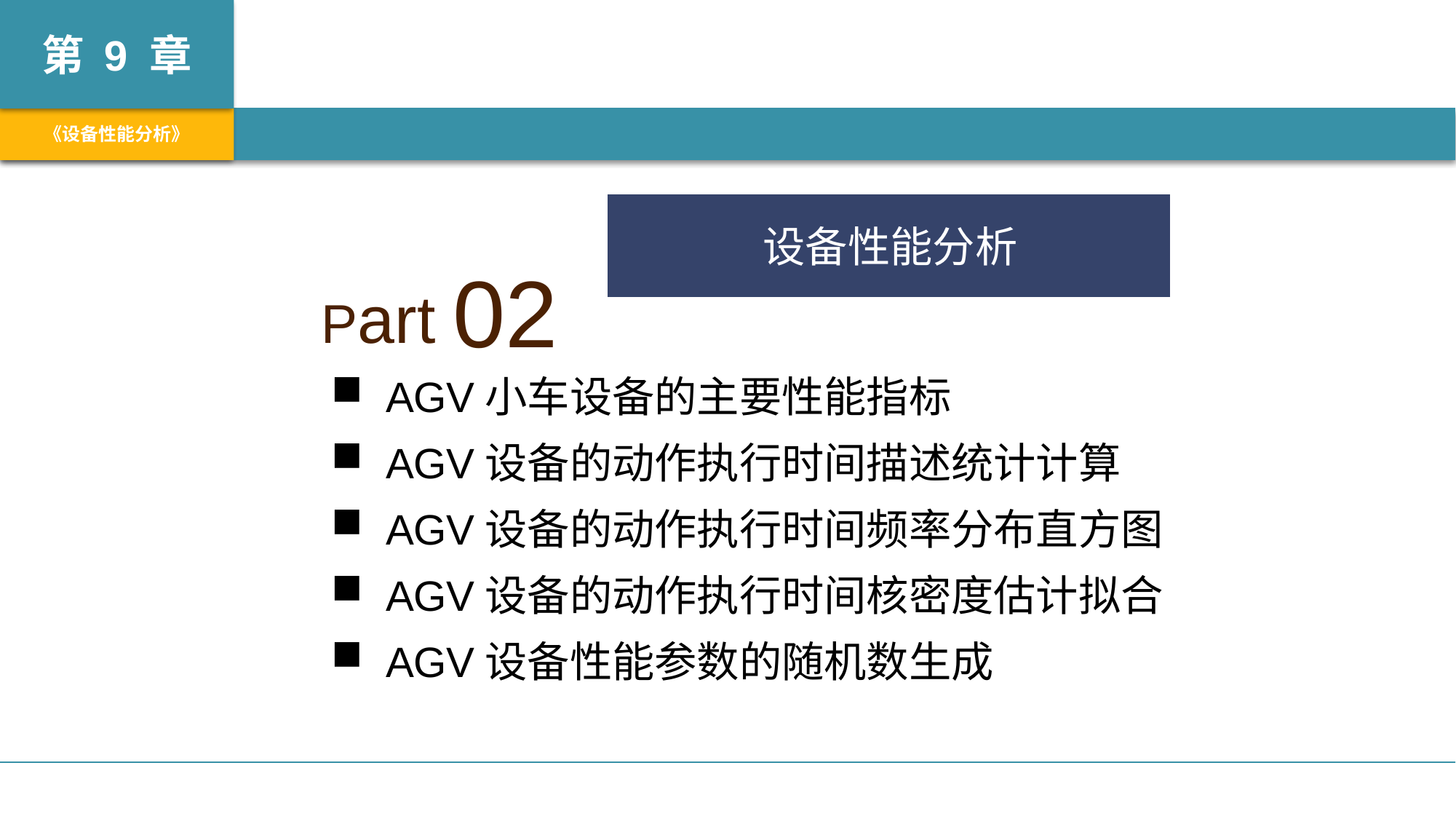

Part 02

设备性能分析
AGV小车设备的主要性能指标
AGV设备的动作执行时间描述统计计算
AGV设备的动作执行时间频率分布直方图
AGV设备的动作执行时间核密度估计拟合
AGV设备性能参数的随机数生成